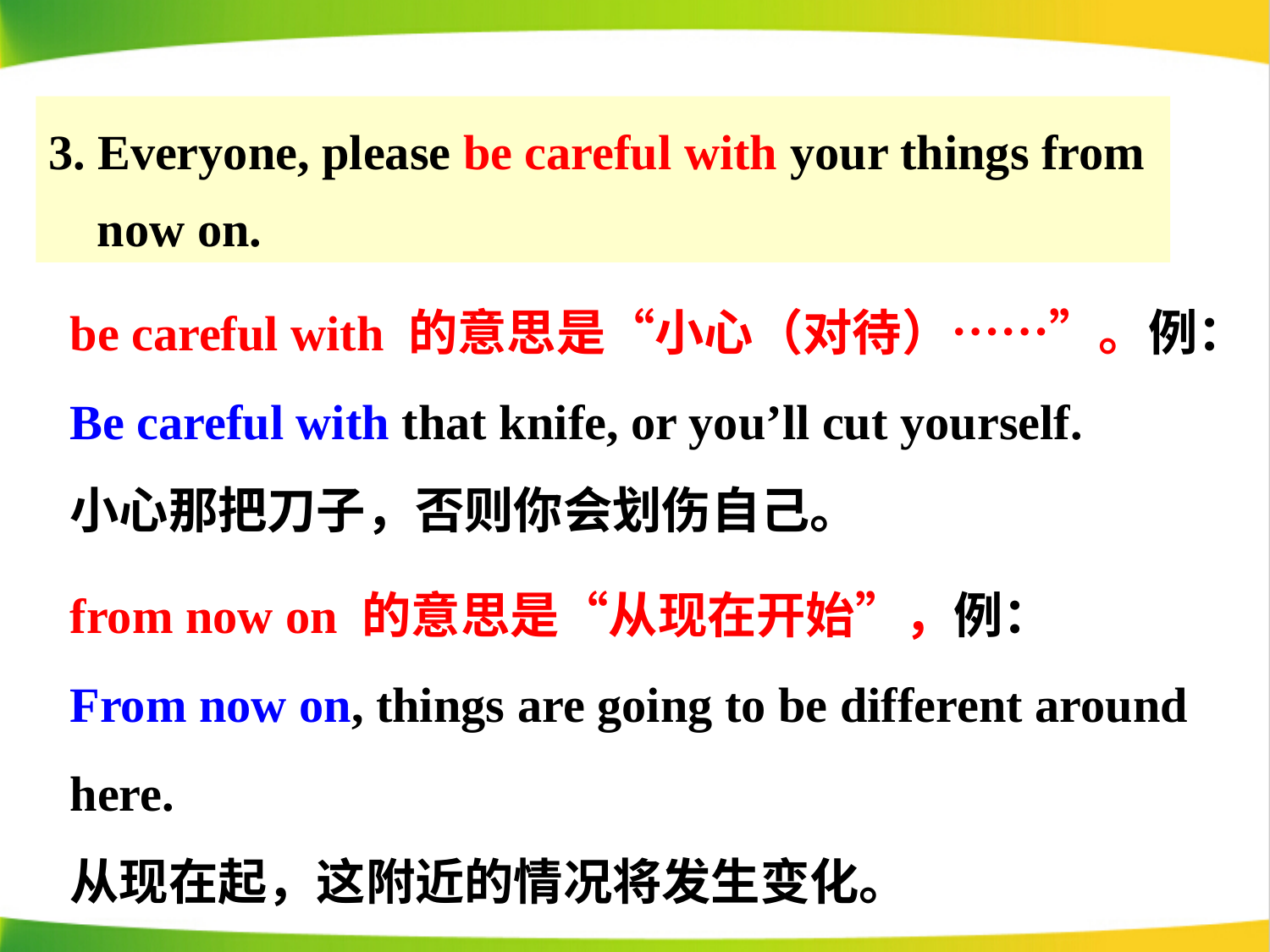

3. Everyone, please be careful with your things from
    now on.
be careful with 的意思是“小心（对待）……”。例：Be careful with that knife, or you’ll cut yourself.
小心那把刀子，否则你会划伤自己。
from now on 的意思是“从现在开始”，例：
From now on, things are going to be different around here.
从现在起，这附近的情况将发生变化。